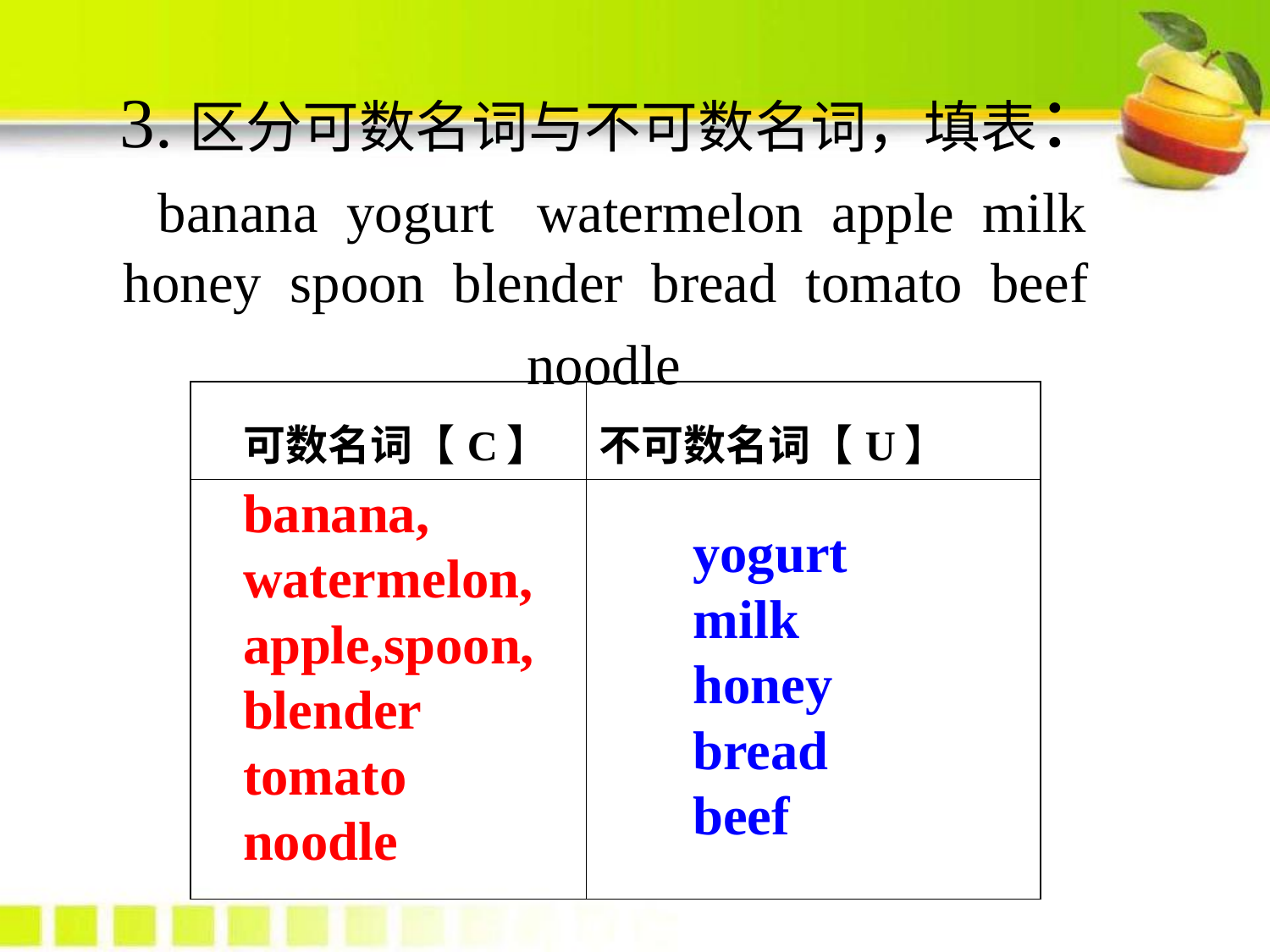

# 3.区分可数名词与不可数名词，填表： banana  yogurt   watermelon  apple  milk  honey  spoon  blender  bread  tomato  beef  noodle
| 可数名词【C】 | 不可数名词【U】 |
| --- | --- |
|  |  |
banana, watermelon, apple,spoon,blender tomato noodle
yogurt milk    honey bread  beef